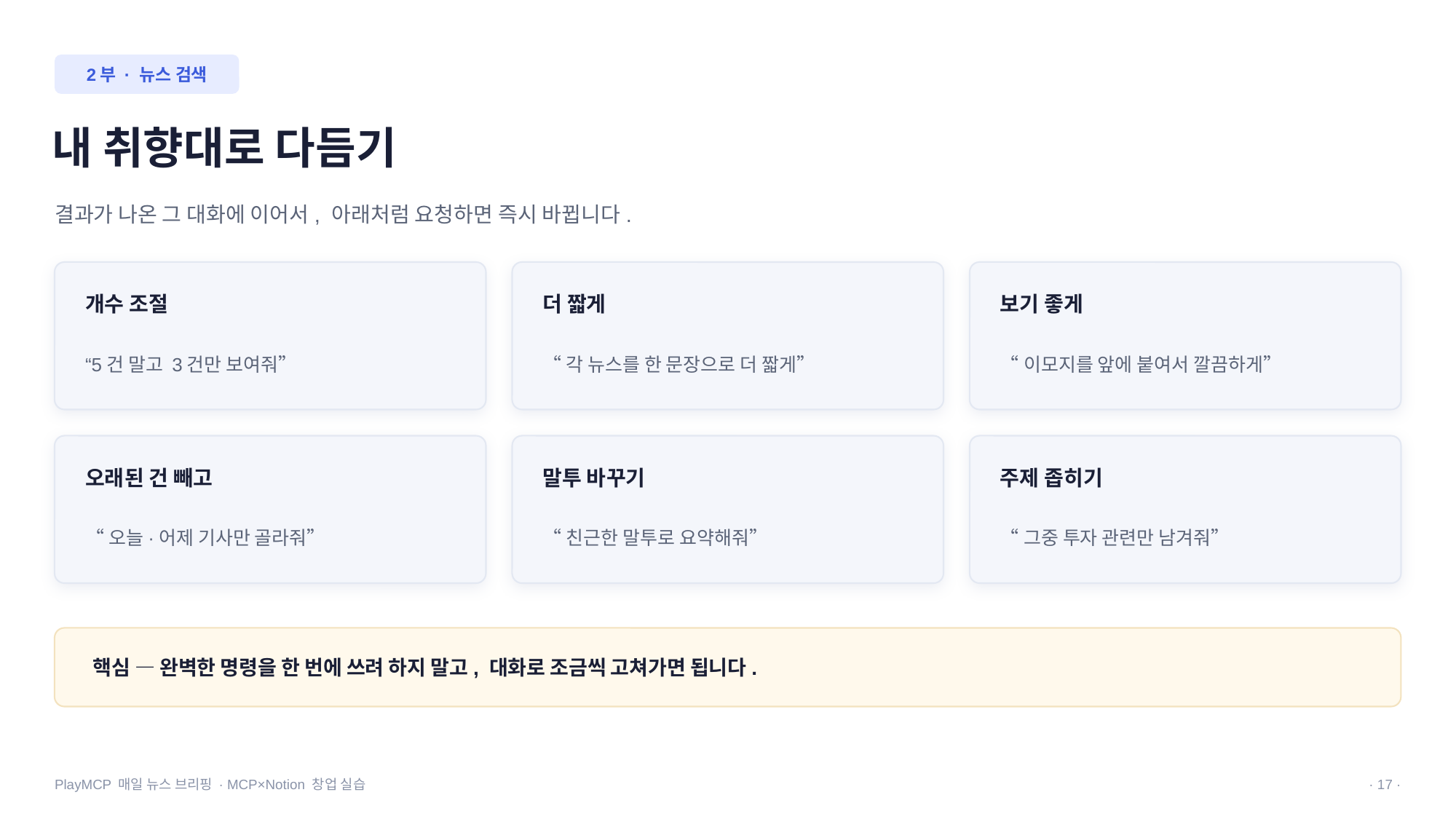

2부 · 뉴스 검색
내 취향대로 다듬기
결과가 나온 그 대화에 이어서, 아래처럼 요청하면 즉시 바뀝니다.

개수 조절
더 짧게
보기 좋게
“5건 말고 3건만 보여줘”
“각 뉴스를 한 문장으로 더 짧게”
“이모지를 앞에 붙여서 깔끔하게”

오래된 건 빼고
말투 바꾸기
주제 좁히기
“오늘·어제 기사만 골라줘”
“친근한 말투로 요약해줘”
“그중 투자 관련만 남겨줘”

핵심 — 완벽한 명령을 한 번에 쓰려 하지 말고, 대화로 조금씩 고쳐가면 됩니다.
PlayMCP 매일 뉴스 브리핑 · MCP×Notion 창업 실습
· 17 ·